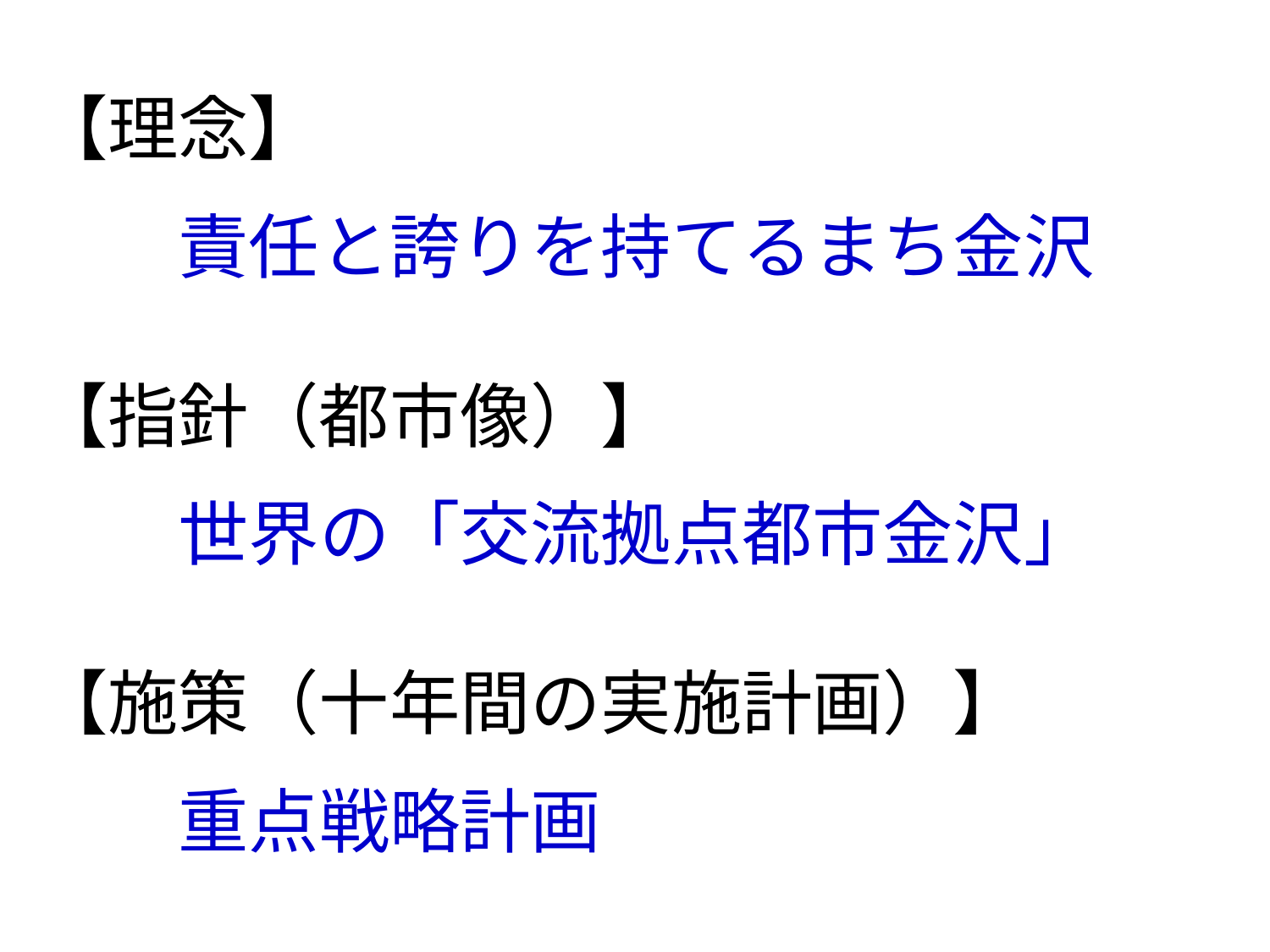

【理念】

　　責任と誇りを持てるまち金沢

【指針（都市像）】

　　世界の「交流拠点都市金沢」

【施策（十年間の実施計画）】

　　重点戦略計画